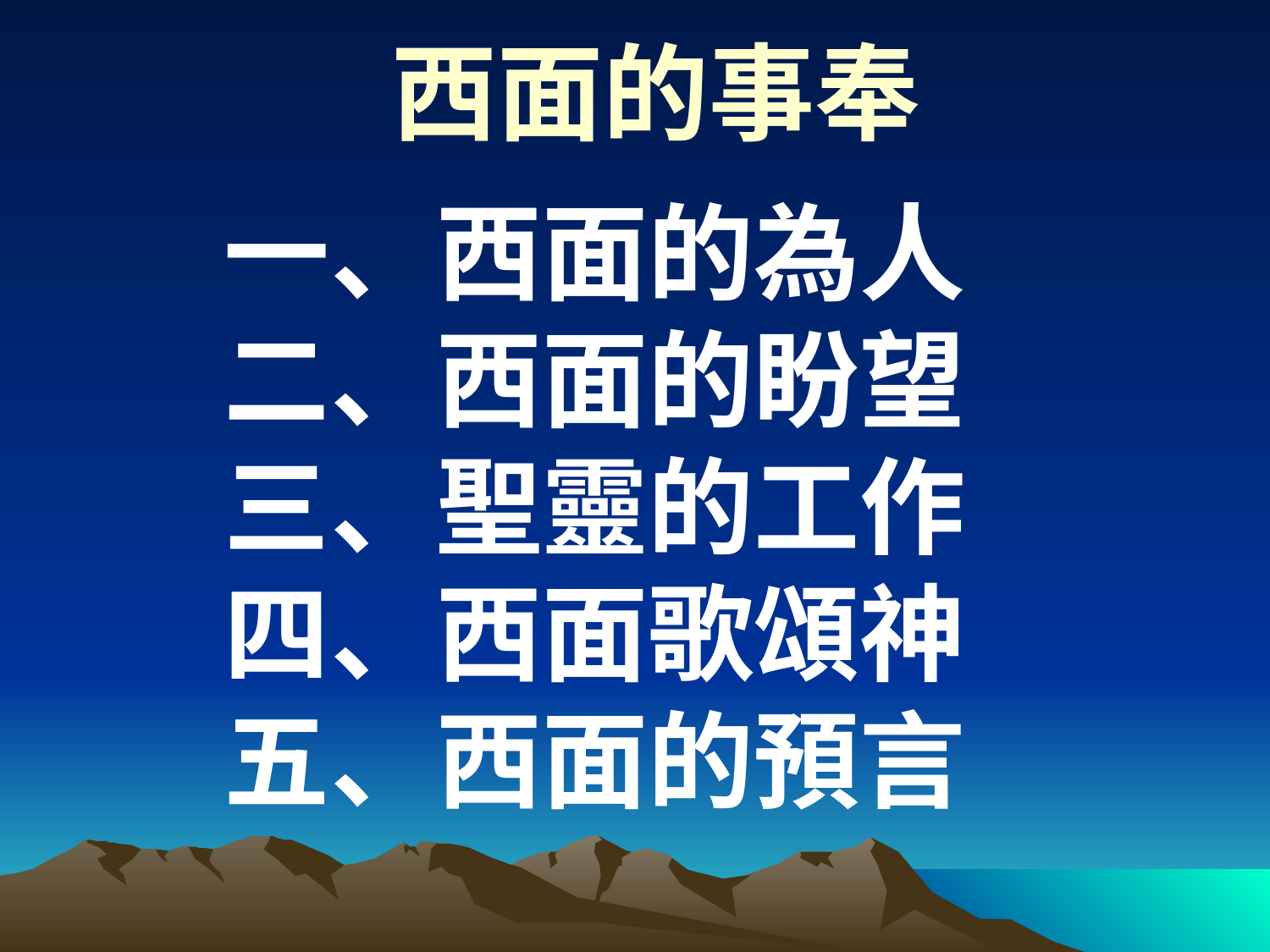

# 西面的事奉
一、西面的為人
二、西面的盼望
三、聖靈的工作
四、西面歌頌神
五、西面的預言